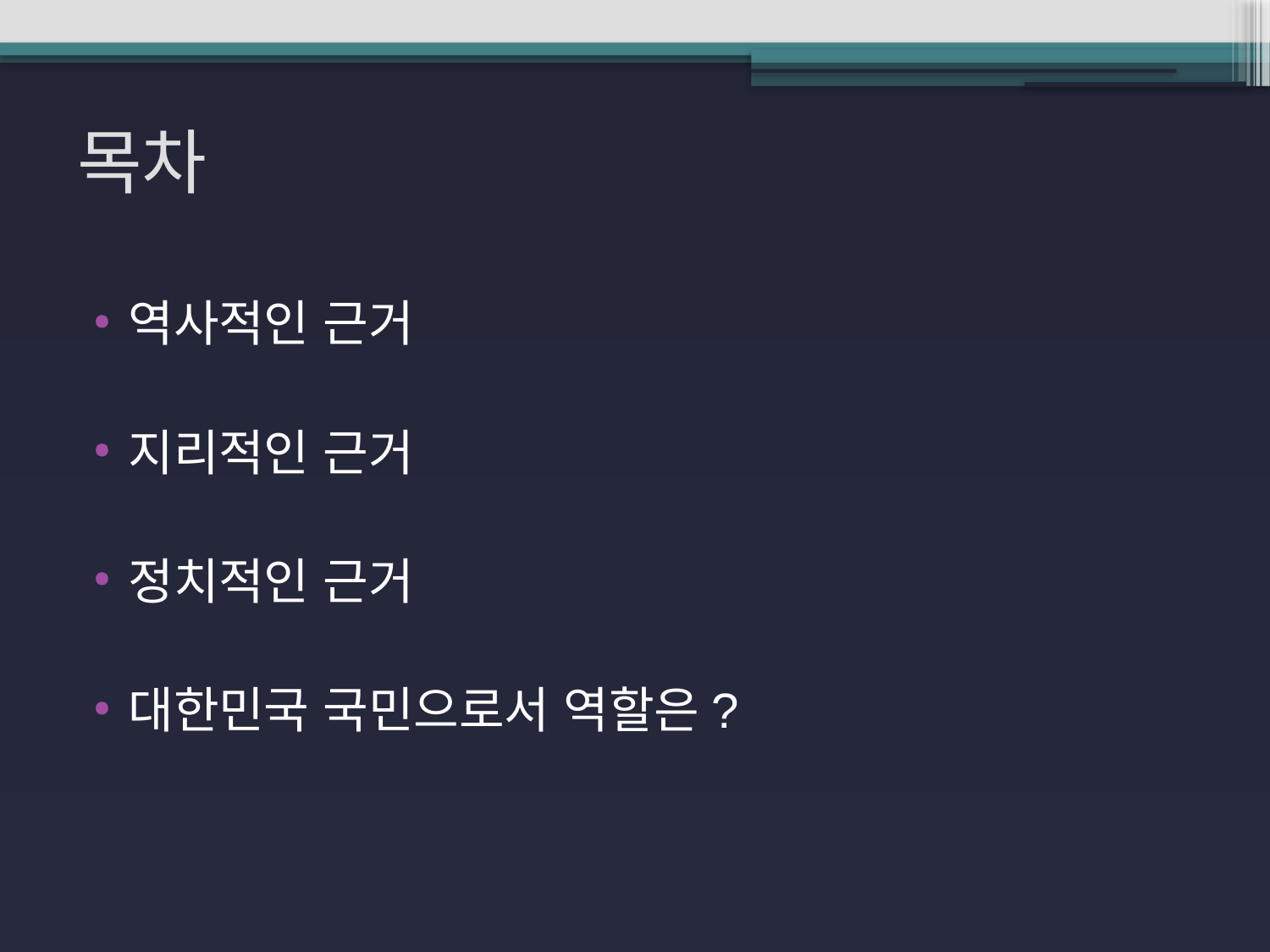

# 목차
역사적인 근거

지리적인 근거

정치적인 근거

대한민국 국민으로서 역할은?